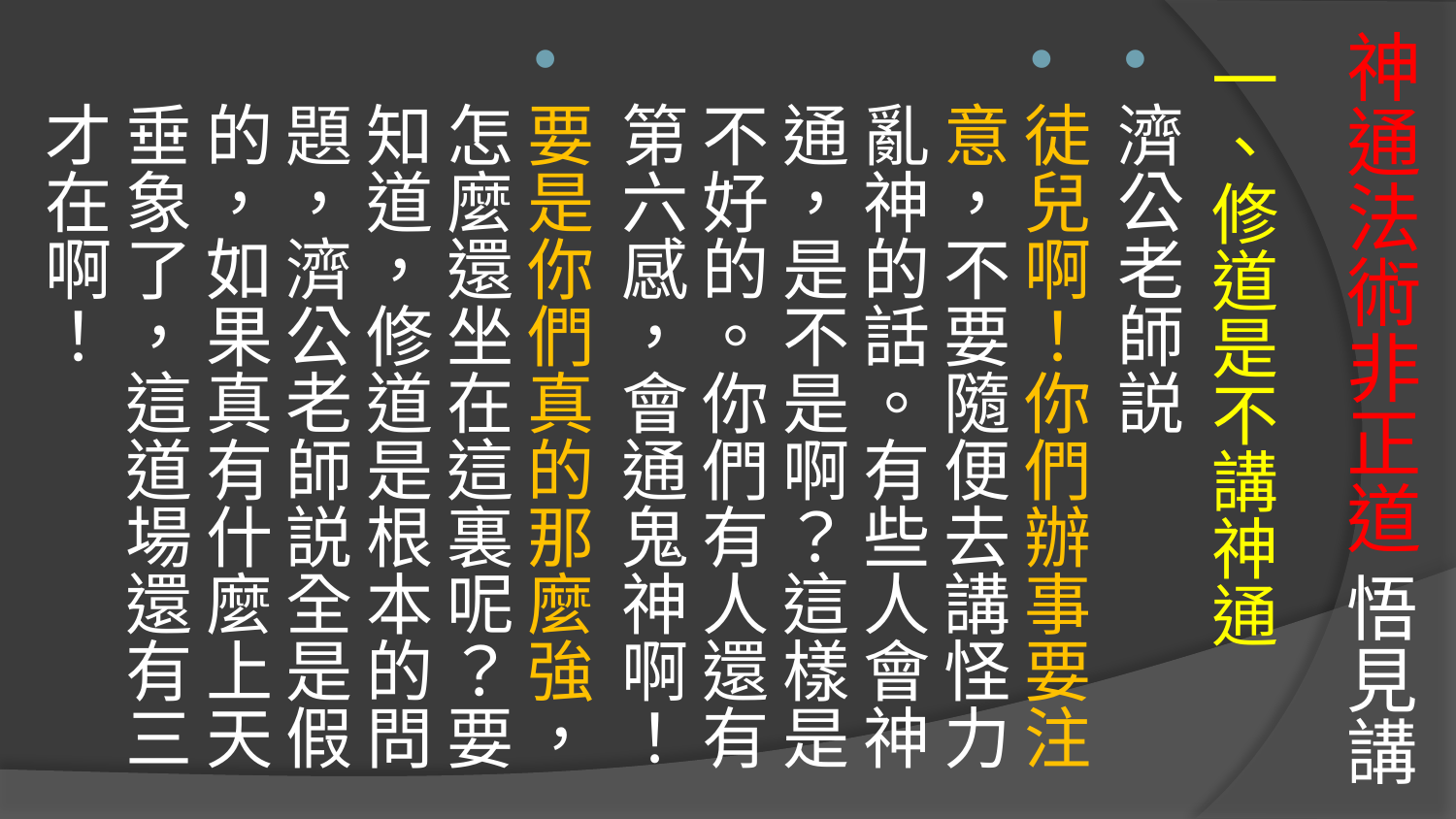

# 神通法術非正道 悟見講
一、修道是不講神通
濟公老師説
徒兒啊！你們辦事要注意，不要隨便去講怪力亂神的話。有些人會神通，是不是啊？這樣是不好的。你們有人還有第六感，會通鬼神啊！
要是你們真的那麼強，怎麼還坐在這裏呢？要知道，修道是根本的問題，濟公老師説全是假的，如果真有什麼上天垂象了，這道場還有三才在啊！